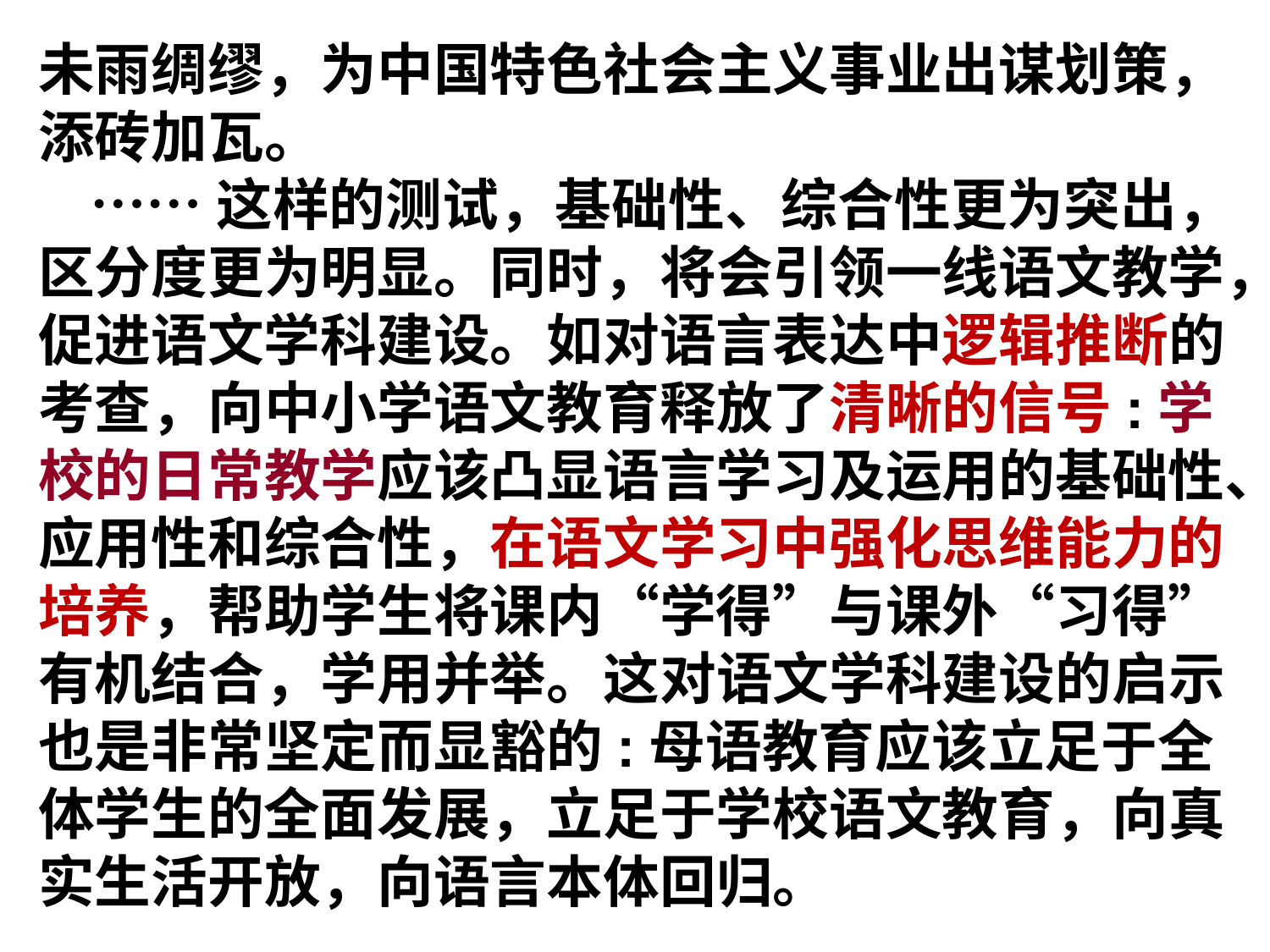

未雨绸缪，为中国特色社会主义事业出谋划策，添砖加瓦。
    ……这样的测试，基础性、综合性更为突出，区分度更为明显。同时，将会引领一线语文教学，促进语文学科建设。如对语言表达中逻辑推断的考查，向中小学语文教育释放了清晰的信号:学校的日常教学应该凸显语言学习及运用的基础性、应用性和综合性，在语文学习中强化思维能力的培养，帮助学生将课内“学得”与课外“习得”有机结合，学用并举。这对语文学科建设的启示也是非常坚定而显豁的:母语教育应该立足于全体学生的全面发展，立足于学校语文教育，向真实生活开放，向语言本体回归。